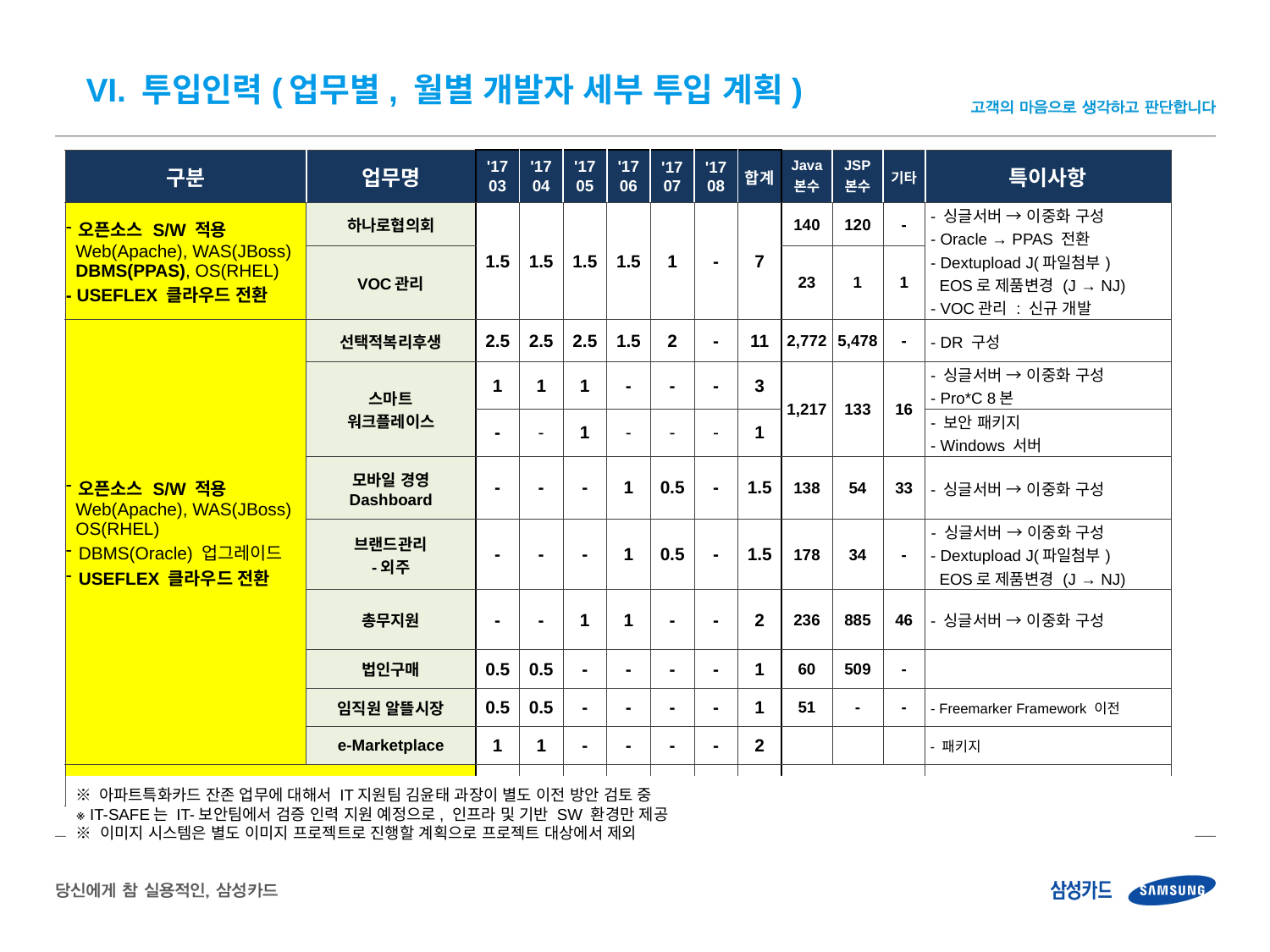

VI. 투입인력(업무별, 월별 개발자 세부 투입 계획)
| 구분 | 업무명 | '17 03 | '17 04 | '17 05 | '17 06 | '17 07 | '17 08 | 합계 | Java 본수 | JSP 본수 | 기타 | 특이사항 |
| --- | --- | --- | --- | --- | --- | --- | --- | --- | --- | --- | --- | --- |
| 오픈소스 S/W 적용 Web(Apache), WAS(JBoss) DBMS(PPAS), OS(RHEL) - USEFLEX 클라우드 전환 | 하나로협의회 | 1.5 | 1.5 | 1.5 | 1.5 | 1 | - | 7 | 140 | 120 | - | - 싱글서버 → 이중화 구성 - Oracle → PPAS 전환 - Dextupload J(파일첨부) EOS로 제품변경 (J → NJ) - VOC관리 : 신규 개발 |
|  | VOC관리 |  |  |  |  |  |  |  | 23 | 1 | 1 |  |
| 오픈소스 S/W 적용 Web(Apache), WAS(JBoss) OS(RHEL) DBMS(Oracle) 업그레이드 USEFLEX 클라우드 전환 | 선택적복리후생 | 2.5 | 2.5 | 2.5 | 1.5 | 2 | - | 11 | 2,772 | 5,478 | - | - DR 구성 |
|  | 스마트 워크플레이스 | 1 | 1 | 1 | - | - | - | 3 | 1,217 | 133 | 16 | - 싱글서버 → 이중화 구성 - Pro\*C 8본 |
|  |  | - | - | 1 | - | - | - | 1 |  |  |  | - 보안 패키지 - Windows 서버 |
|  | 모바일 경영 Dashboard | - | - | - | 1 | 0.5 | - | 1.5 | 138 | 54 | 33 | - 싱글서버 → 이중화 구성 |
|  | 브랜드관리 -외주 | - | - | - | 1 | 0.5 | - | 1.5 | 178 | 34 | - | - 싱글서버 → 이중화 구성 - Dextupload J(파일첨부) EOS로 제품변경 (J → NJ) |
|  | 총무지원 | - | - | 1 | 1 | - | - | 2 | 236 | 885 | 46 | - 싱글서버 → 이중화 구성 |
|  | 법인구매 | 0.5 | 0.5 | - | - | - | - | 1 | 60 | 509 | - |  |
|  | 임직원 알뜰시장 | 0.5 | 0.5 | - | - | - | - | 1 | 51 | - | - | - Freemarker Framework 이전 |
|  | e-Marketplace | 1 | 1 | - | - | - | - | 2 |  |  |  | - 패키지 |
| 계 |  | 7 | 7 | 7 | 6 | 4 | - | 31 |  |  |  |  |
※ 아파트특화카드 잔존 업무에 대해서 IT지원팀 김윤태 과장이 별도 이전 방안 검토 중
※ IT-SAFE는 IT-보안팀에서 검증 인력 지원 예정으로, 인프라 및 기반 SW 환경만 제공
※ 이미지 시스템은 별도 이미지 프로젝트로 진행할 계획으로 프로젝트 대상에서 제외